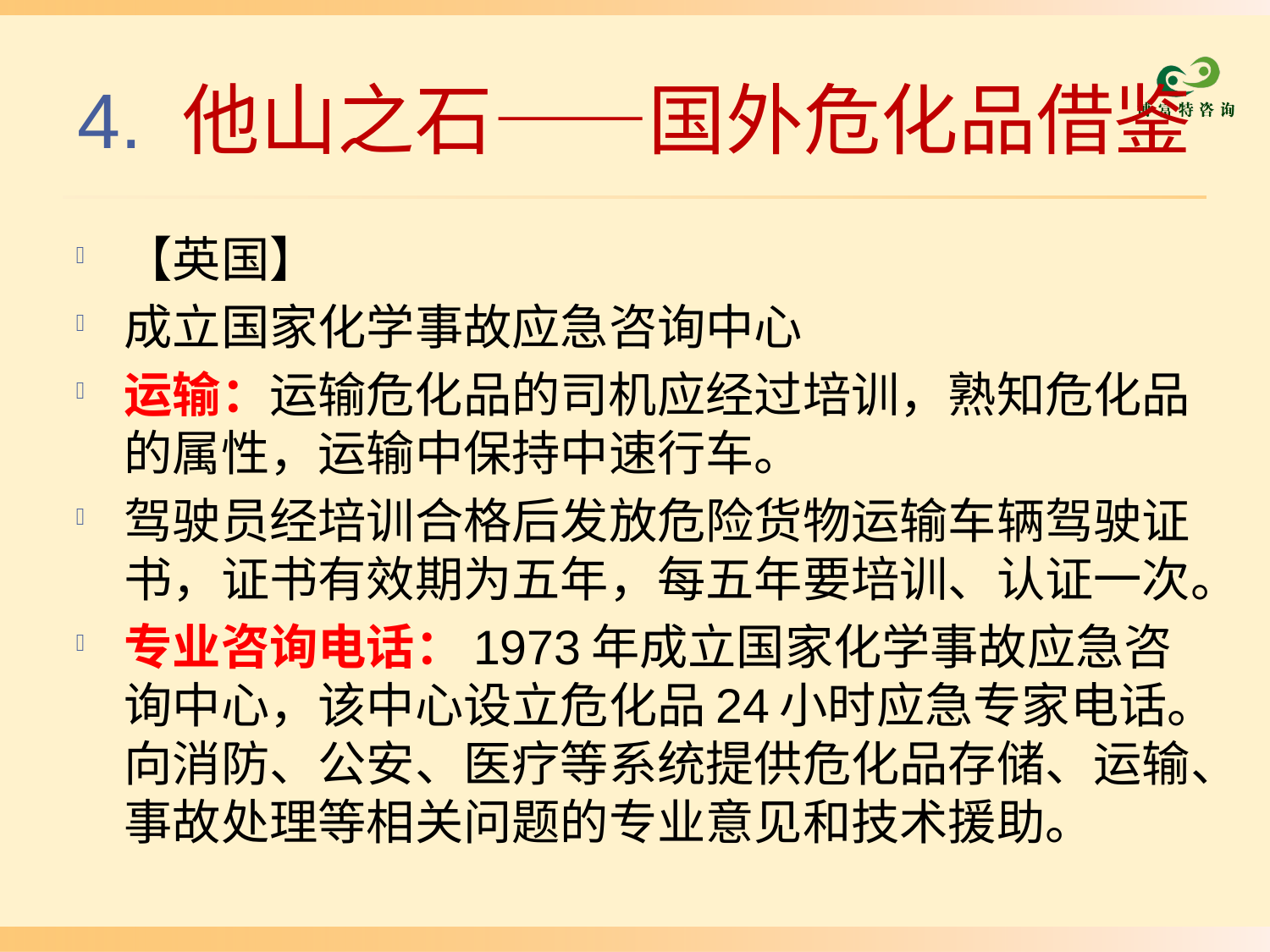

# 4. 他山之石——国外危化品借鉴
【英国】
成立国家化学事故应急咨询中心
运输：运输危化品的司机应经过培训，熟知危化品的属性，运输中保持中速行车。
驾驶员经培训合格后发放危险货物运输车辆驾驶证书，证书有效期为五年，每五年要培训、认证一次。
专业咨询电话：1973年成立国家化学事故应急咨询中心，该中心设立危化品24小时应急专家电话。向消防、公安、医疗等系统提供危化品存储、运输、事故处理等相关问题的专业意见和技术援助。